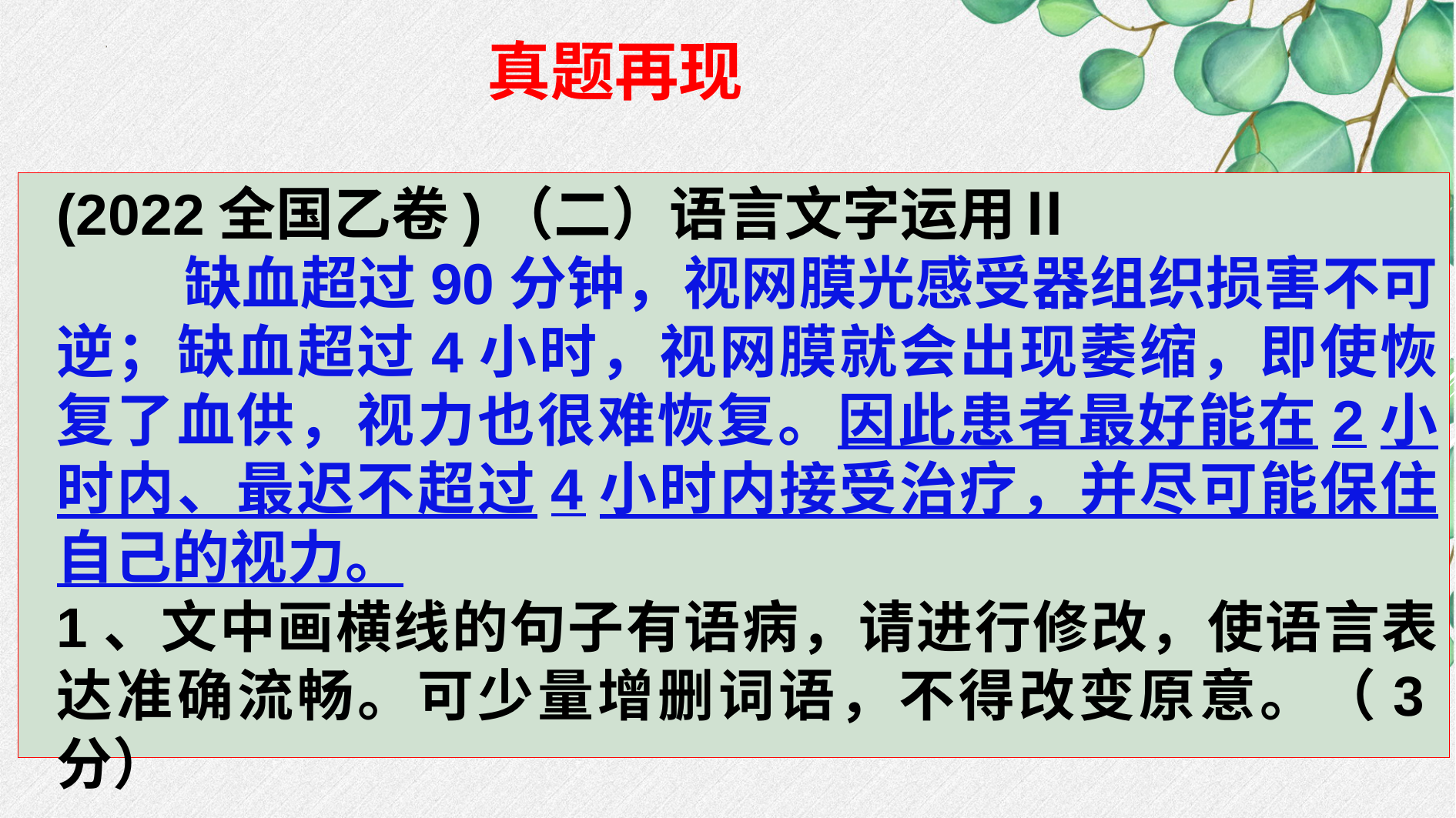

真题再现
(2022全国乙卷)（二）语言文字运用Ⅱ
           缺血超过90分钟，视网膜光感受器组织损害不可逆；缺血超过4小时，视网膜就会出现萎缩，即使恢复了血供，视力也很难恢复。因此患者最好能在2小时内、最迟不超过4小时内接受治疗，并尽可能保住自己的视力。
1、文中画横线的句子有语病，请进行修改，使语言表达准确流畅。可少量增删词语，不得改变原意。（3分）